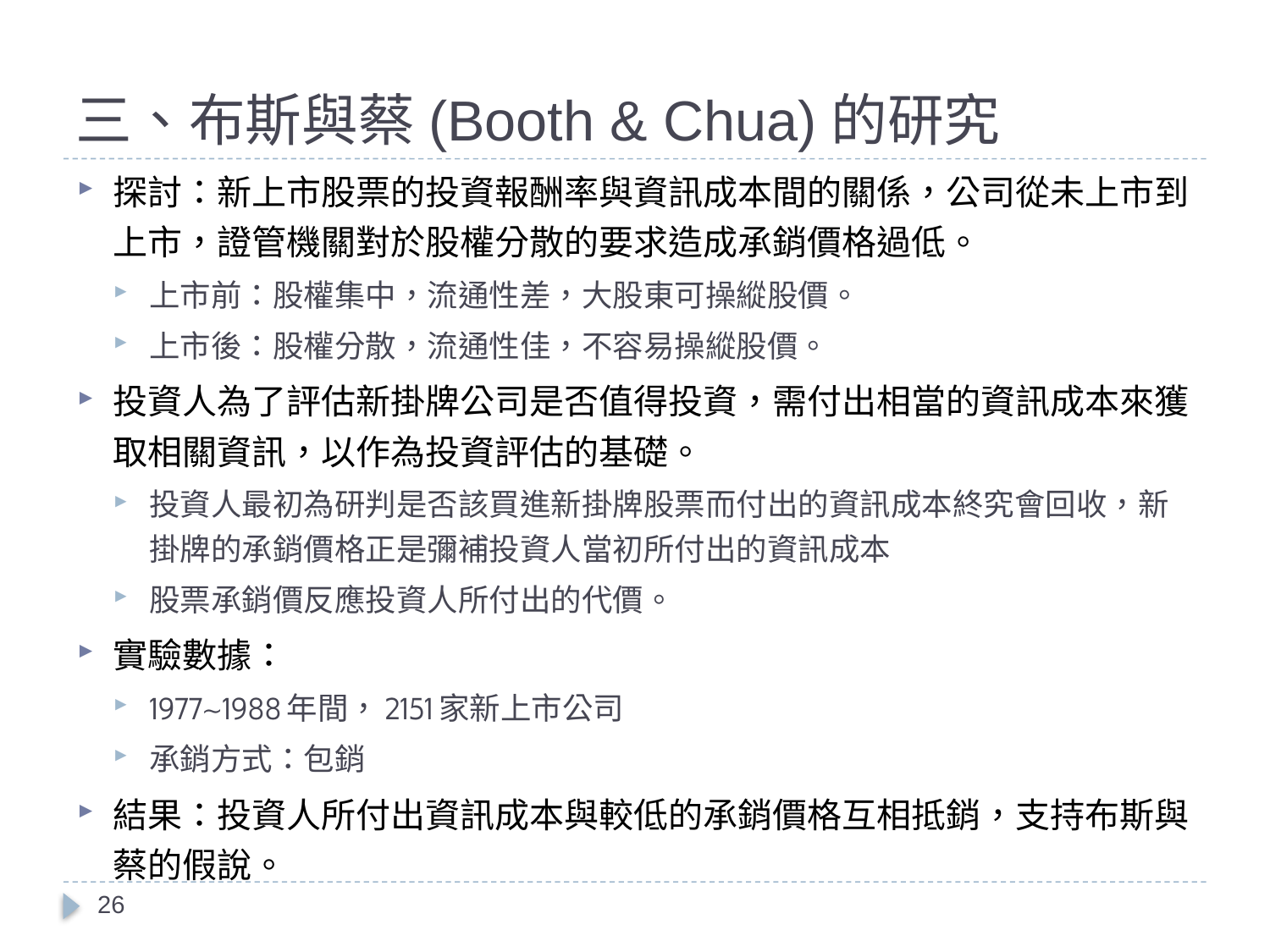

# 三、布斯與蔡(Booth & Chua)的研究
探討：新上市股票的投資報酬率與資訊成本間的關係，公司從未上市到上市，證管機關對於股權分散的要求造成承銷價格過低。
上市前：股權集中，流通性差，大股東可操縱股價。
上市後：股權分散，流通性佳，不容易操縱股價。
投資人為了評估新掛牌公司是否值得投資，需付出相當的資訊成本來獲取相關資訊，以作為投資評估的基礎。
投資人最初為研判是否該買進新掛牌股票而付出的資訊成本終究會回收，新掛牌的承銷價格正是彌補投資人當初所付出的資訊成本
股票承銷價反應投資人所付出的代價。
實驗數據：
1977~1988年間，2151家新上市公司
承銷方式：包銷
結果：投資人所付出資訊成本與較低的承銷價格互相抵銷，支持布斯與蔡的假說。
26